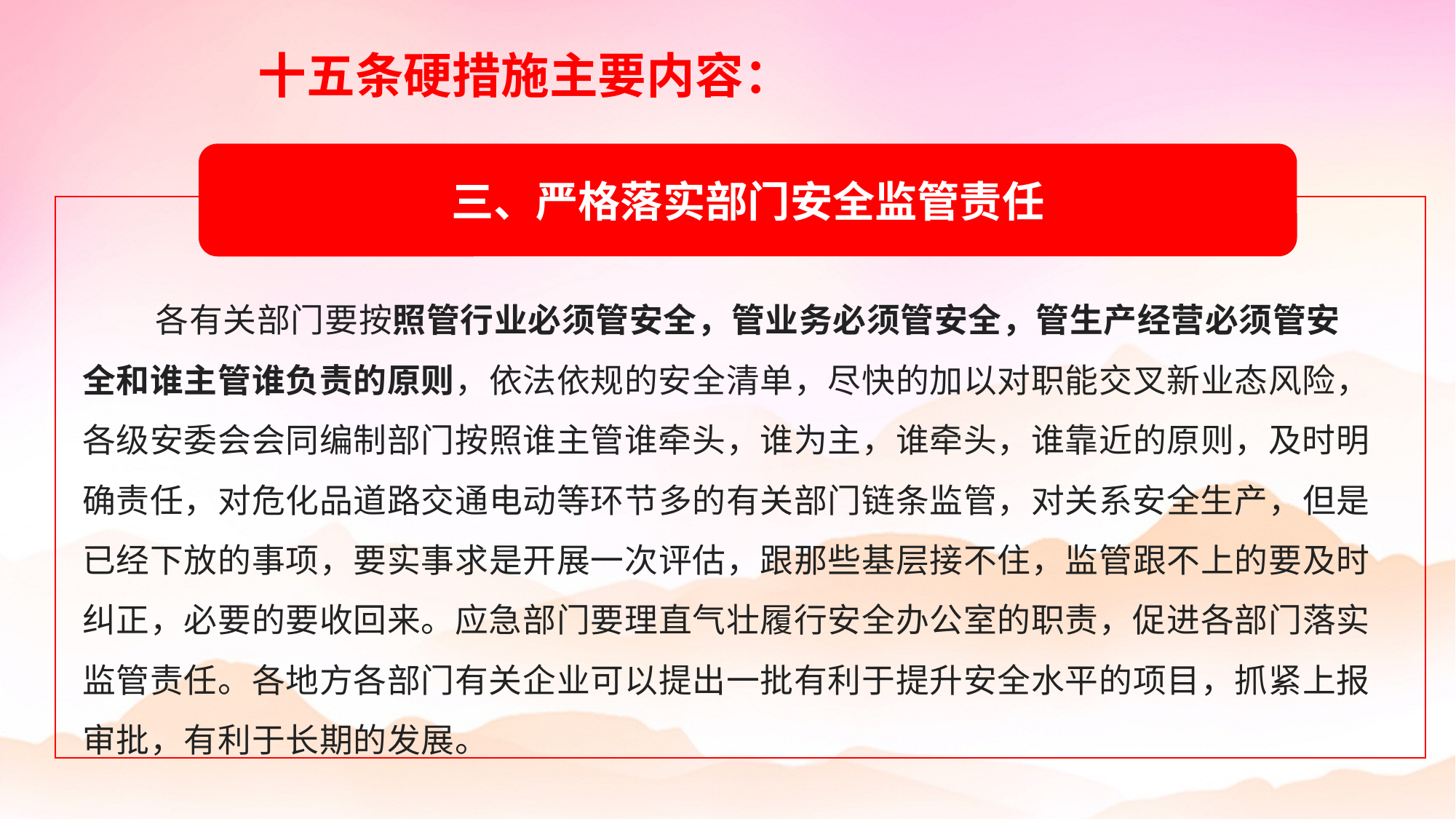

十五条硬措施主要内容：
三、严格落实部门安全监管责任

  各有关部门要按照管行业必须管安全，管业务必须管安全，管生产经营必须管安全和谁主管谁负责的原则，依法依规的安全清单，尽快的加以对职能交叉新业态风险，各级安委会会同编制部门按照谁主管谁牵头，谁为主，谁牵头，谁靠近的原则，及时明确责任，对危化品道路交通电动等环节多的有关部门链条监管，对关系安全生产，但是已经下放的事项，要实事求是开展一次评估，跟那些基层接不住，监管跟不上的要及时纠正，必要的要收回来。应急部门要理直气壮履行安全办公室的职责，促进各部门落实监管责任。各地方各部门有关企业可以提出一批有利于提升安全水平的项目，抓紧上报审批，有利于长期的发展。